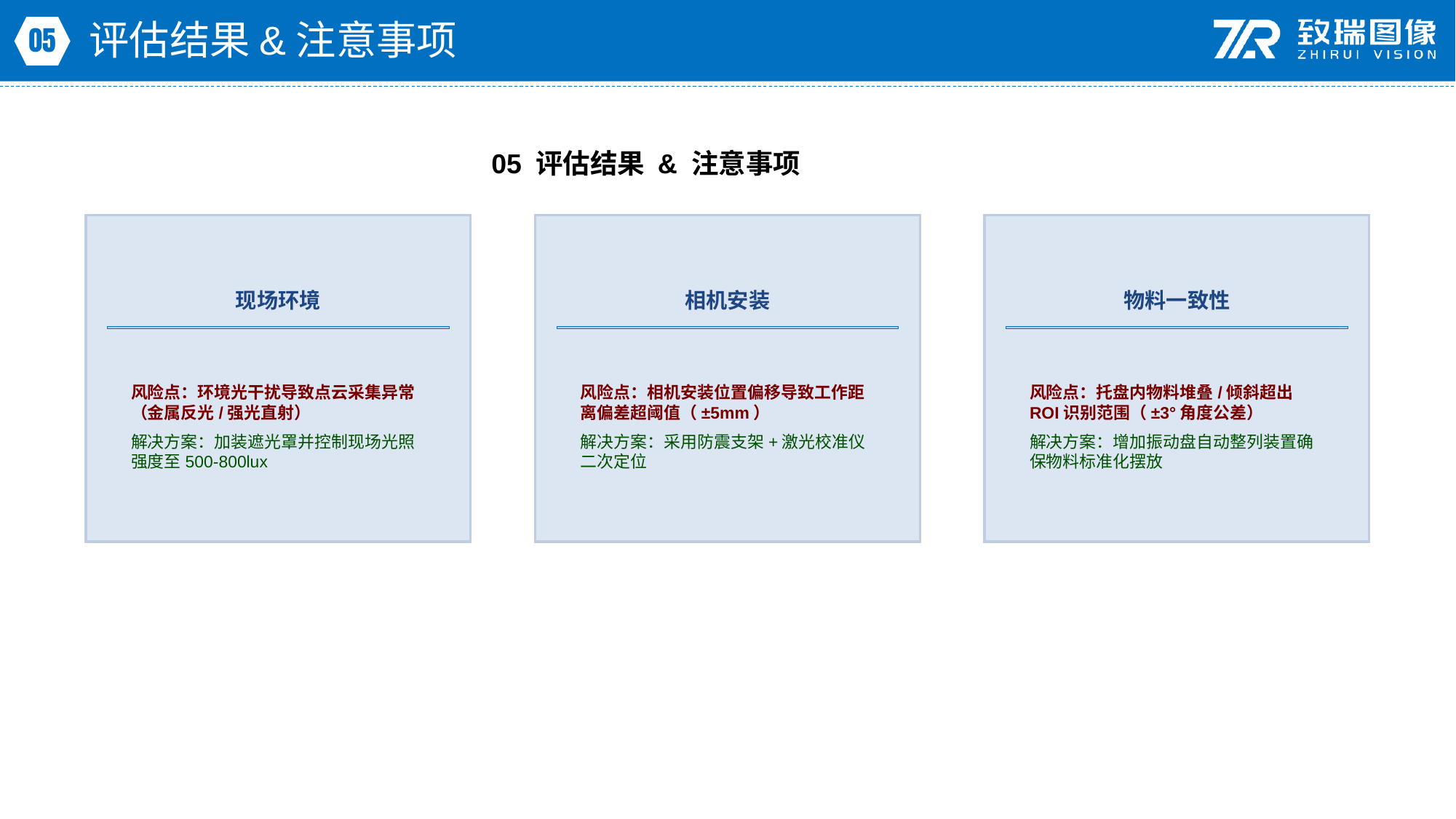

评估结果&注意事项
05

05 评估结果 & 注意事项

现场环境

相机安装

物料一致性

风险点：环境光干扰导致点云采集异常（金属反光/强光直射）
解决方案：加装遮光罩并控制现场光照强度至500-800lux

风险点：相机安装位置偏移导致工作距离偏差超阈值（±5mm）
解决方案：采用防震支架+激光校准仪二次定位

风险点：托盘内物料堆叠/倾斜超出ROI识别范围（±3°角度公差）
解决方案：增加振动盘自动整列装置确保物料标准化摆放